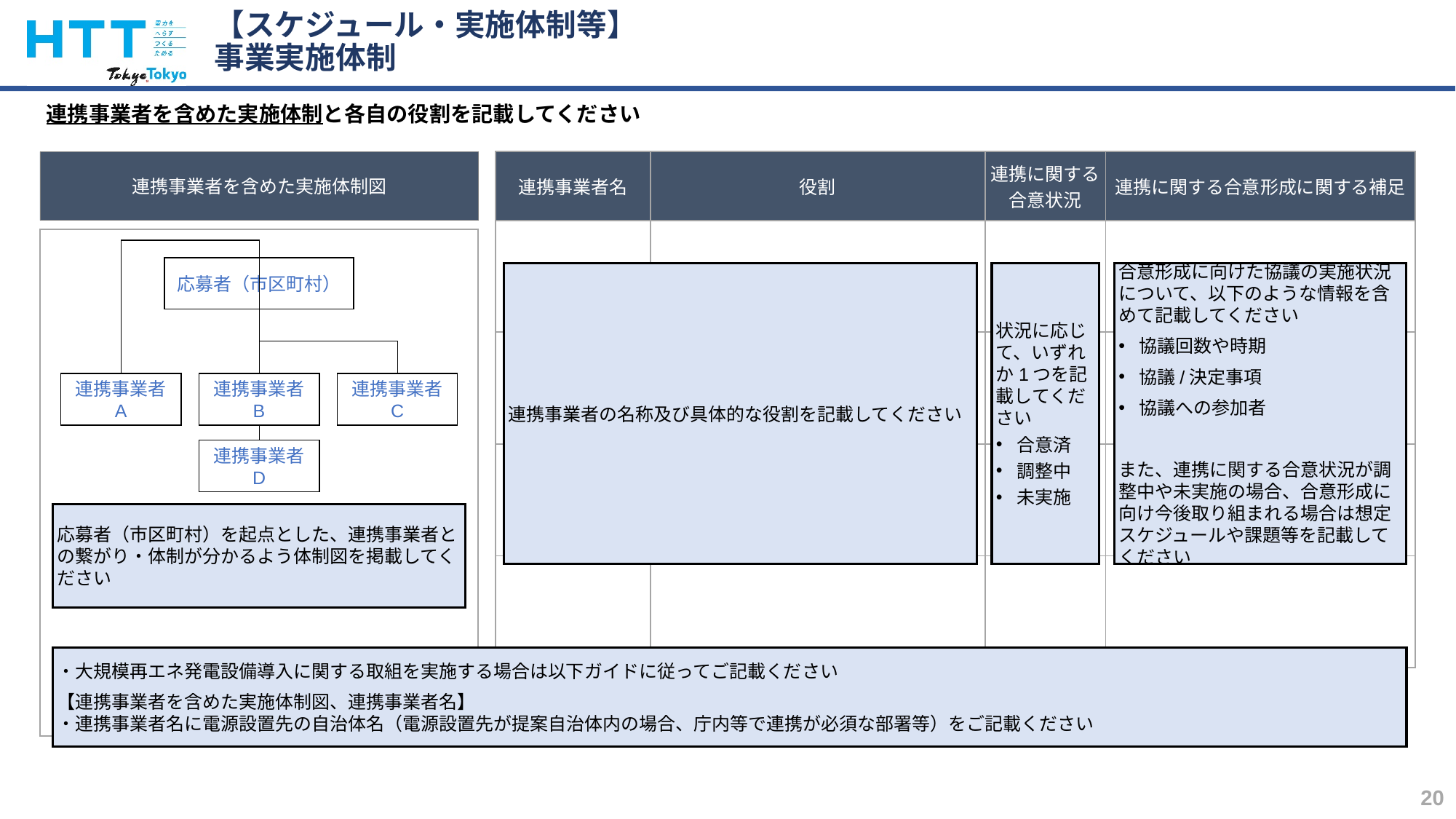

# 【スケジュール・実施体制等】 事業実施体制
連携事業者を含めた実施体制と各自の役割を記載してください
連携事業者を含めた実施体制図
| 連携事業者名 | 役割 | 連携に関する合意状況 | 連携に関する合意形成に関する補足 |
| --- | --- | --- | --- |
|  |  |  |  |
|  |  |  |  |
|  |  |  |  |
|  |  |  |  |

応募者（市区町村）
連携事業者の名称及び具体的な役割を記載してください
状況に応じて、いずれか1つを記載してください
合意済
調整中
未実施
合意形成に向けた協議の実施状況について、以下のような情報を含めて記載してください
協議回数や時期
協議/決定事項
協議への参加者

また、連携に関する合意状況が調整中や未実施の場合、合意形成に向け今後取り組まれる場合は想定スケジュールや課題等を記載してください

連携事業者
A
連携事業者
B
連携事業者
C
連携事業者
D
応募者（市区町村）を起点とした、連携事業者との繋がり・体制が分かるよう体制図を掲載してください
・大規模再エネ発電設備導入に関する取組を実施する場合は以下ガイドに従ってご記載ください
【連携事業者を含めた実施体制図、連携事業者名】
・連携事業者名に電源設置先の自治体名（電源設置先が提案自治体内の場合、庁内等で連携が必須な部署等）をご記載ください
…
20